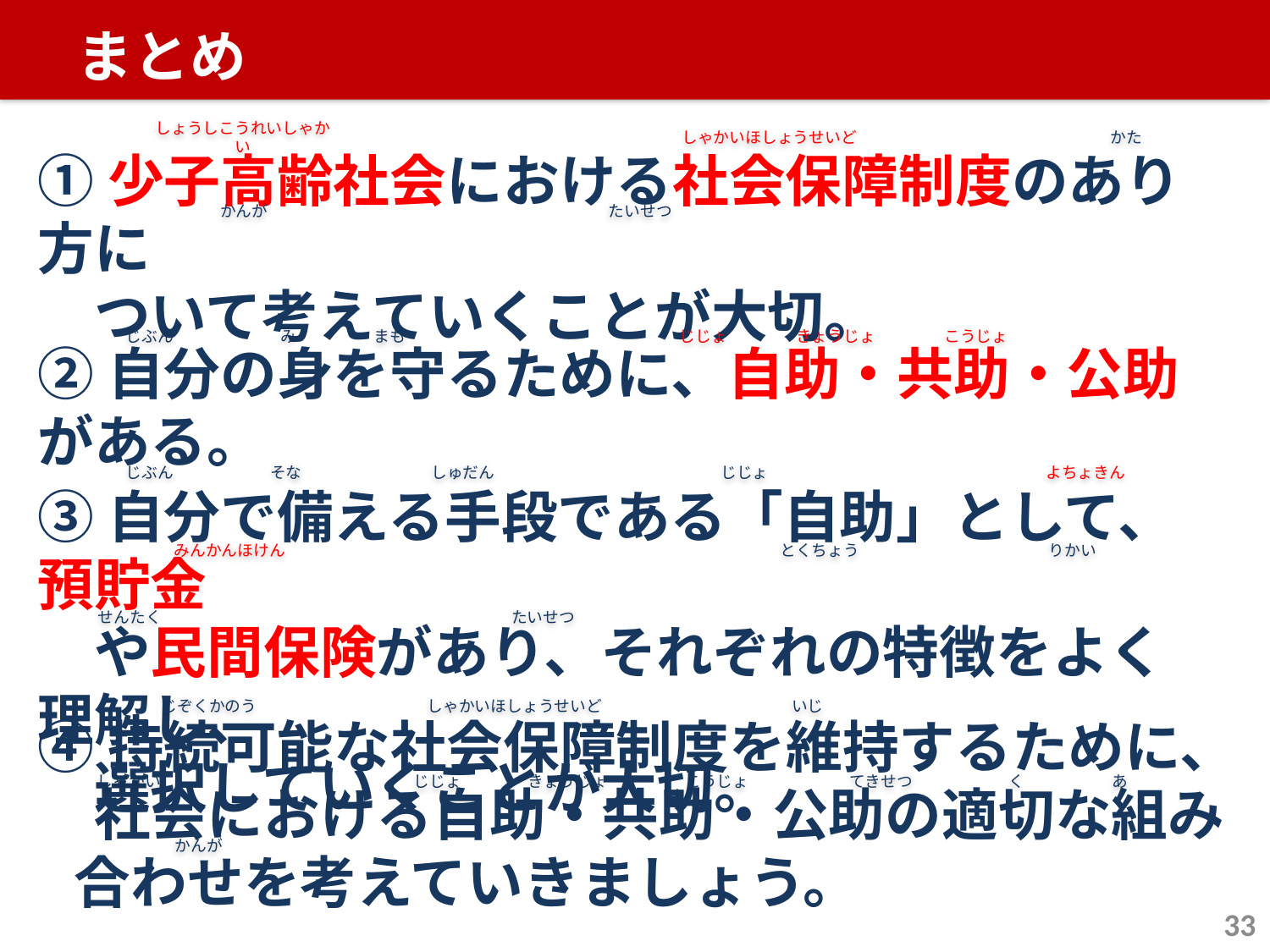

まとめ
しょうしこうれいしゃかい
しゃかいほしょうせいど
かた
①少子高齢社会における社会保障制度のあり方に
　ついて考えていくことが大切。
かんが
たいせつ
じぶん
み
まも
じじょ
きょうじょ
こうじょ
②自分の身を守るために、自助・共助・公助がある。
じぶん
そな
しゅだん
じじょ
よちょきん
③自分で備える手段である「自助」として、預貯金
　や民間保険があり、それぞれの特徴をよく理解し、
　選択していくことが大切。
みんかんほけん
とくちょう
りかい
せんたく
たいせつ
じぞくかのう
しゃかいほしょうせいど
いじ
④持続可能な社会保障制度を維持するために、
　社会における自助・共助・公助の適切な組み合わせを考えていきましょう。
しゃかい
じじょ
きょうじょ
こうじょ
てきせつ
く
かんが
あ
33